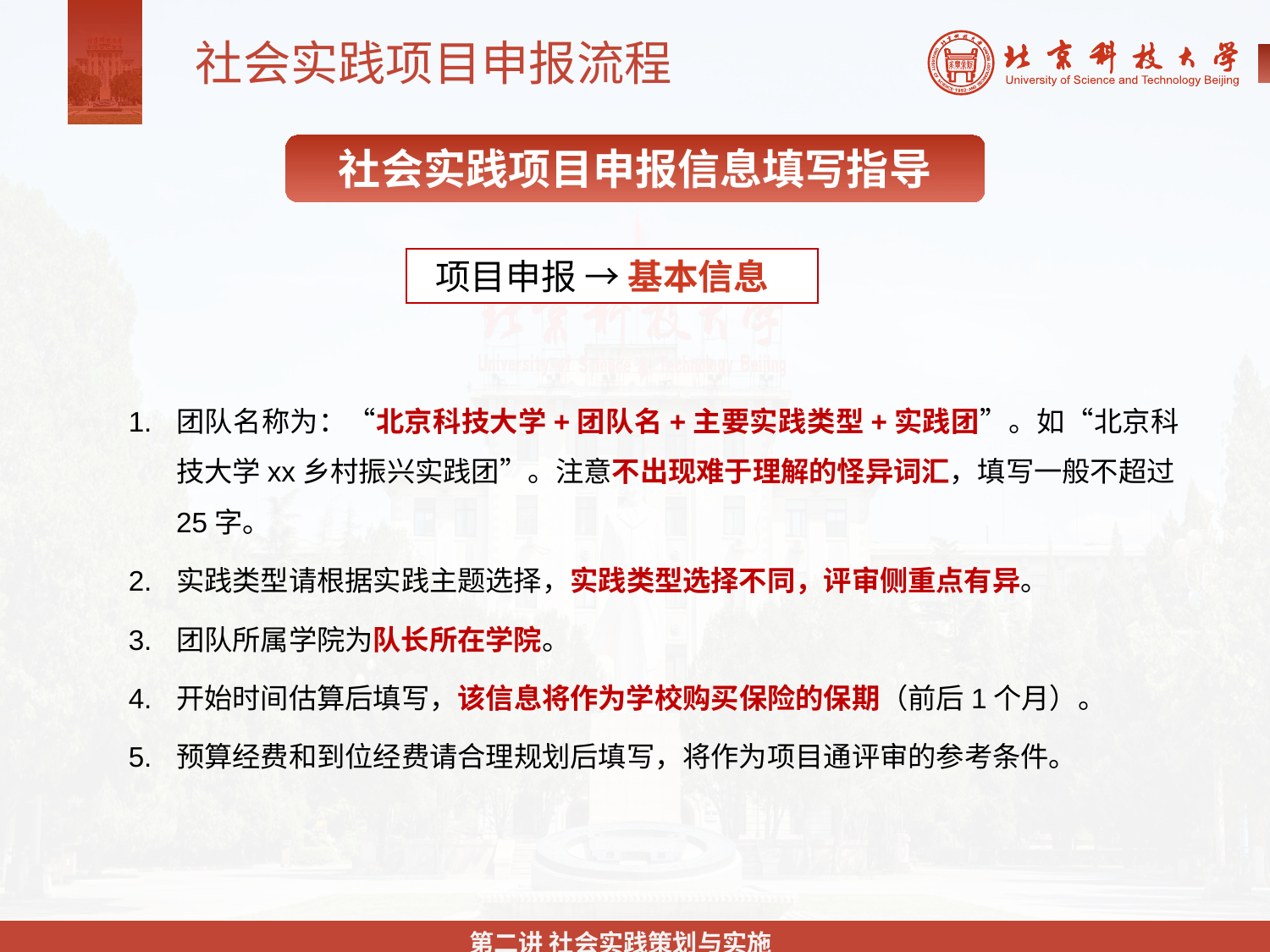

社会实践项目申报流程
社会实践项目申报信息填写指导
 项目申报 → 基本信息
团队名称为：“北京科技大学+团队名+主要实践类型+实践团”。如“北京科技大学xx乡村振兴实践团”。注意不出现难于理解的怪异词汇，填写一般不超过25字。
实践类型请根据实践主题选择，实践类型选择不同，评审侧重点有异。
团队所属学院为队长所在学院。
开始时间估算后填写，该信息将作为学校购买保险的保期（前后1个月）。
预算经费和到位经费请合理规划后填写，将作为项目通评审的参考条件。